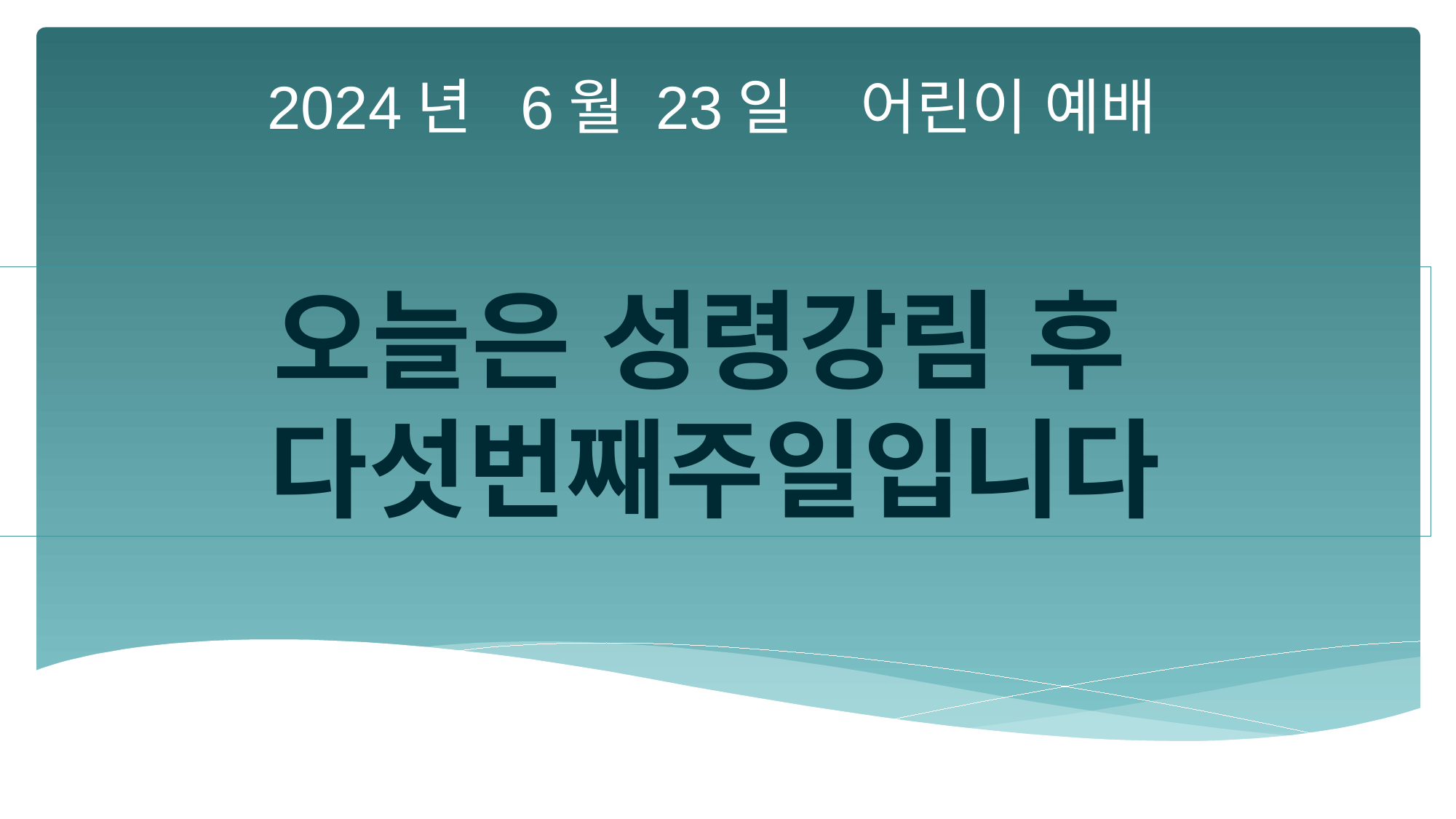

2024년  6월 23일    어린이 예배
오늘은 성령강림 후
다섯번째주일입니다